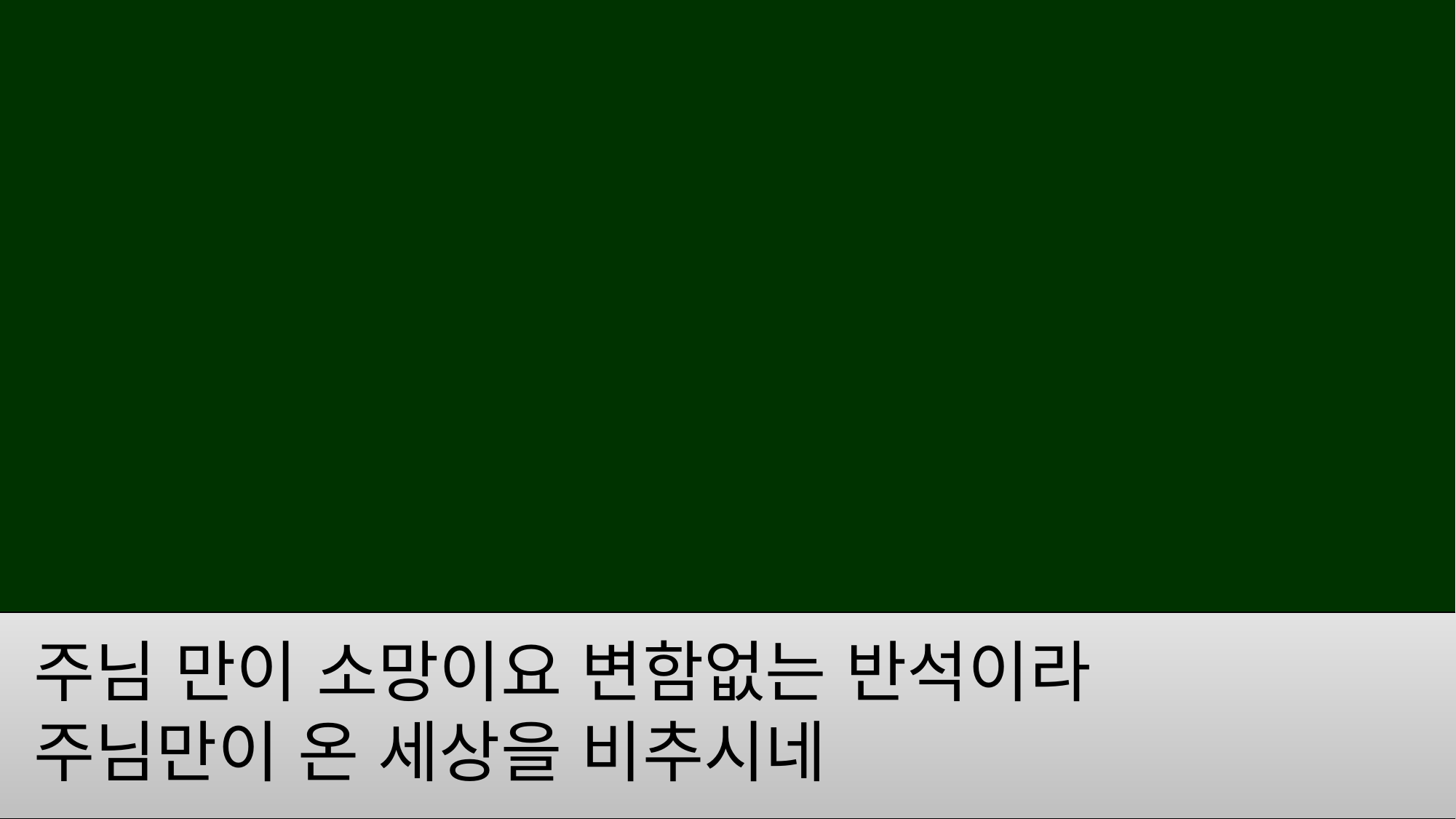

주님 만이 소망이요 변함없는 반석이라
주님만이 온 세상을 비추시네